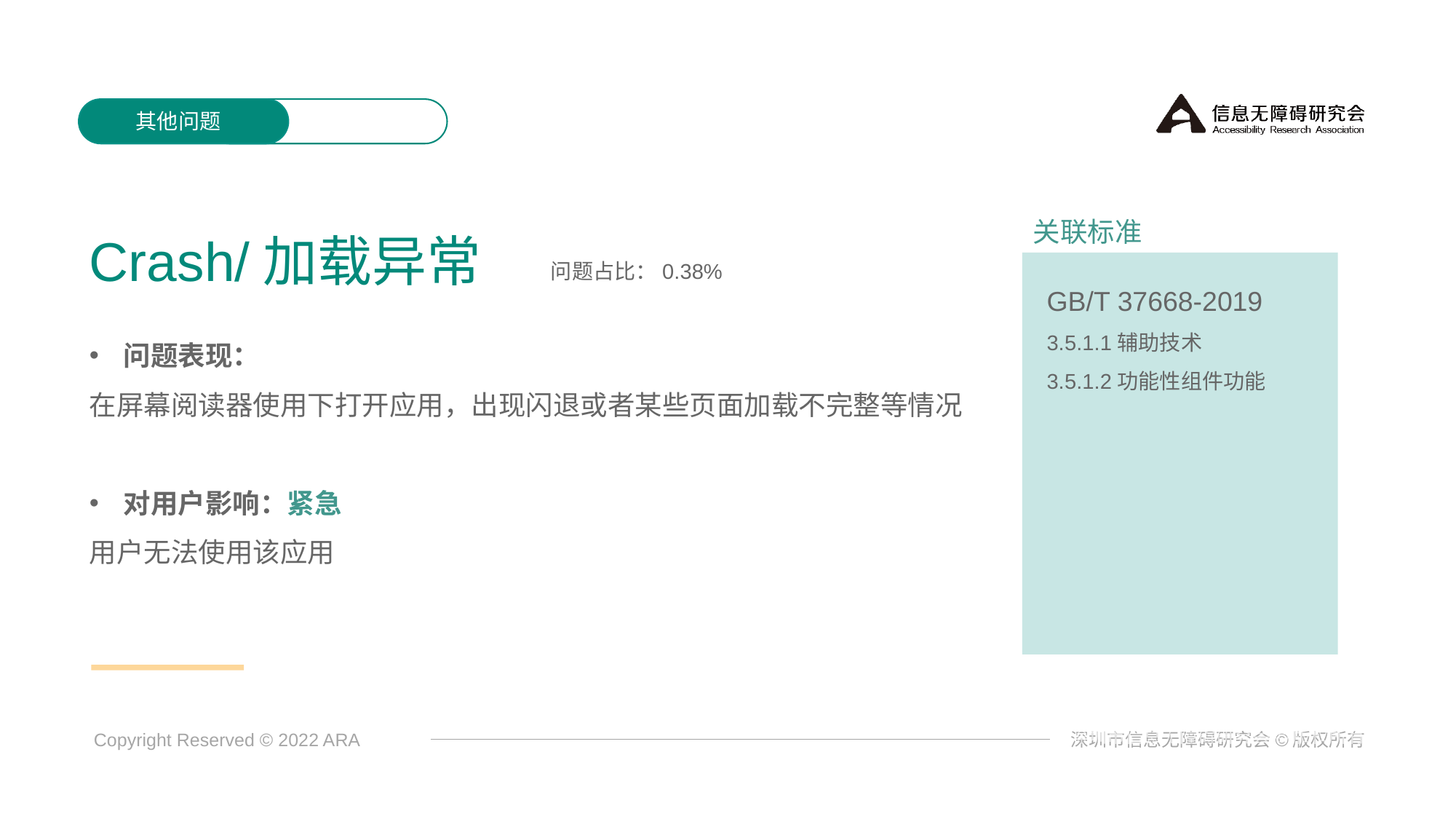

其他问题
关联标准
Crash/加载异常
问题占比：0.38%

GB/T 37668-2019
3.5.1.1辅助技术
3.5.1.2功能性组件功能
问题表现：
在屏幕阅读器使用下打开应用，出现闪退或者某些页面加载不完整等情况

对用户影响：紧急
用户无法使用该应用

深圳市信息无障碍研究会©版权所有